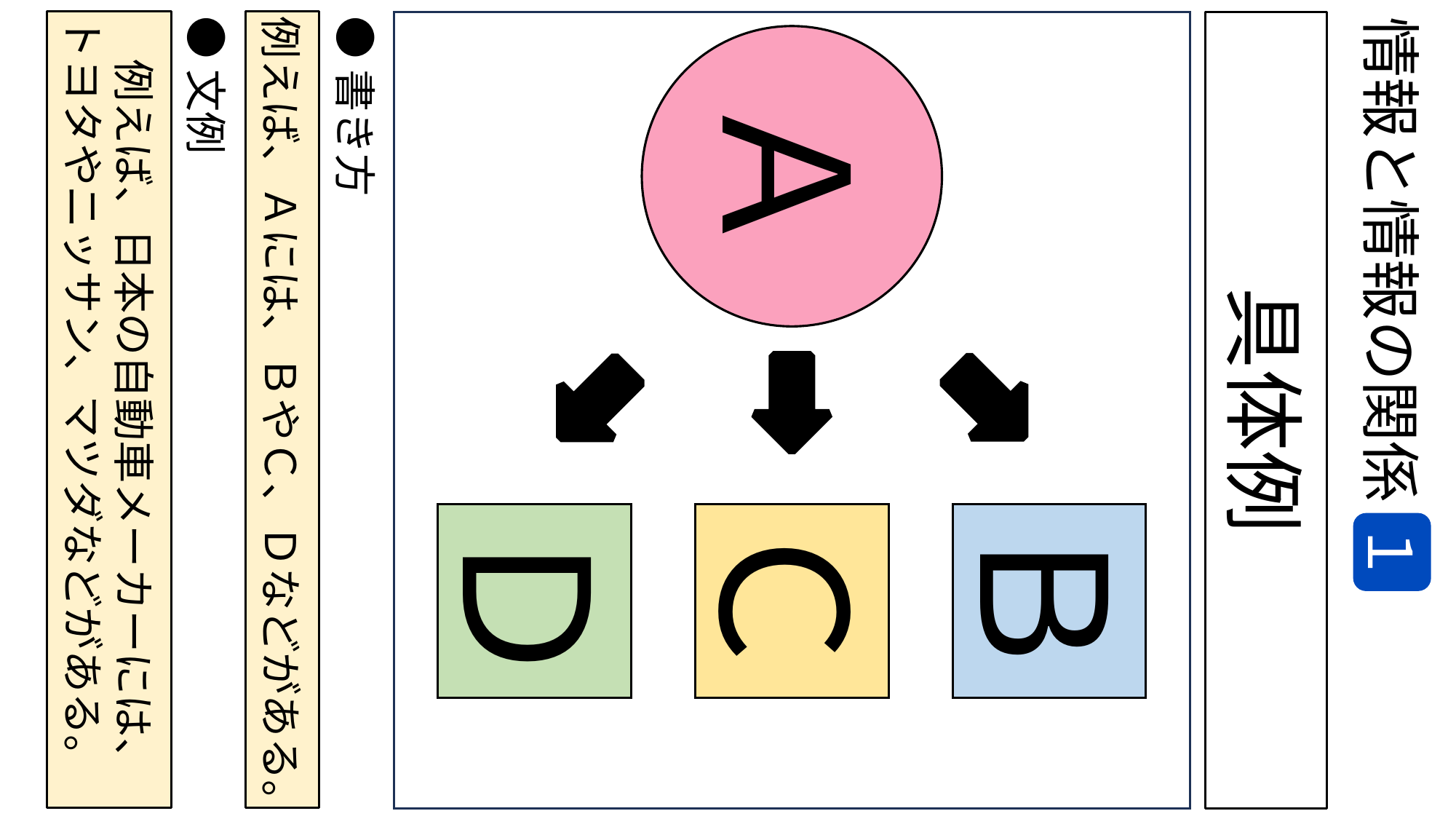

例えば、日本の自動車メーカーには、トヨタやニッサン、マツダなどがある。
●文例
例えば、Ａには、ＢやＣ、Ｄなどがある。
●書き方

具体例
情報と情報の関係

Ａ

Ｃ
Ｂ
Ｄ

１